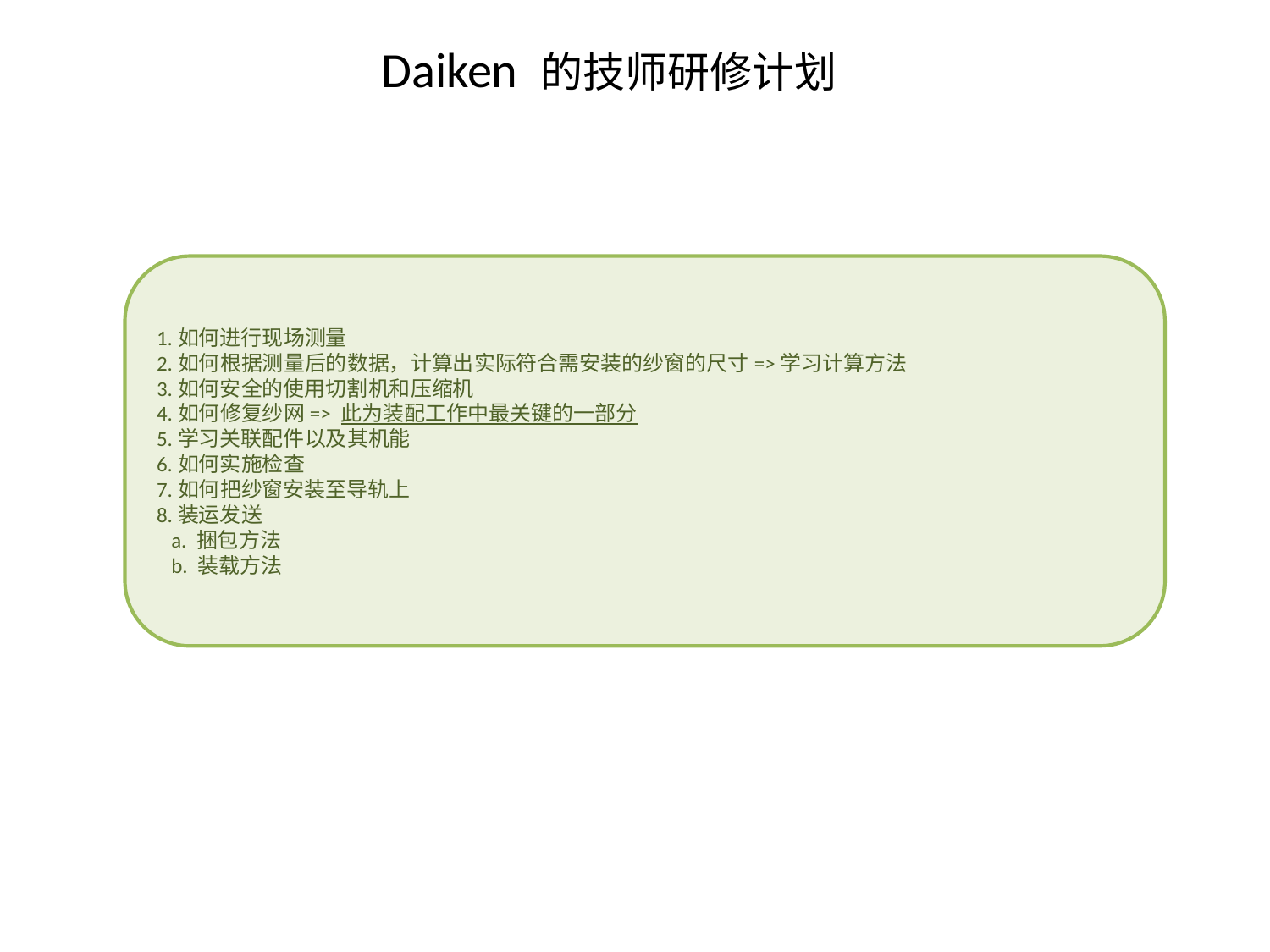

Daiken 的技师研修计划
1.如何进行现场测量
2.如何根据测量后的数据，计算出实际符合需安装的纱窗的尺寸=>学习计算方法
3.如何安全的使用切割机和压缩机
4.如何修复纱网=> 此为装配工作中最关键的一部分
5.学习关联配件以及其机能
6.如何实施检查
7.如何把纱窗安装至导轨上
8.装运发送
   a. 捆包方法
   b. 装载方法